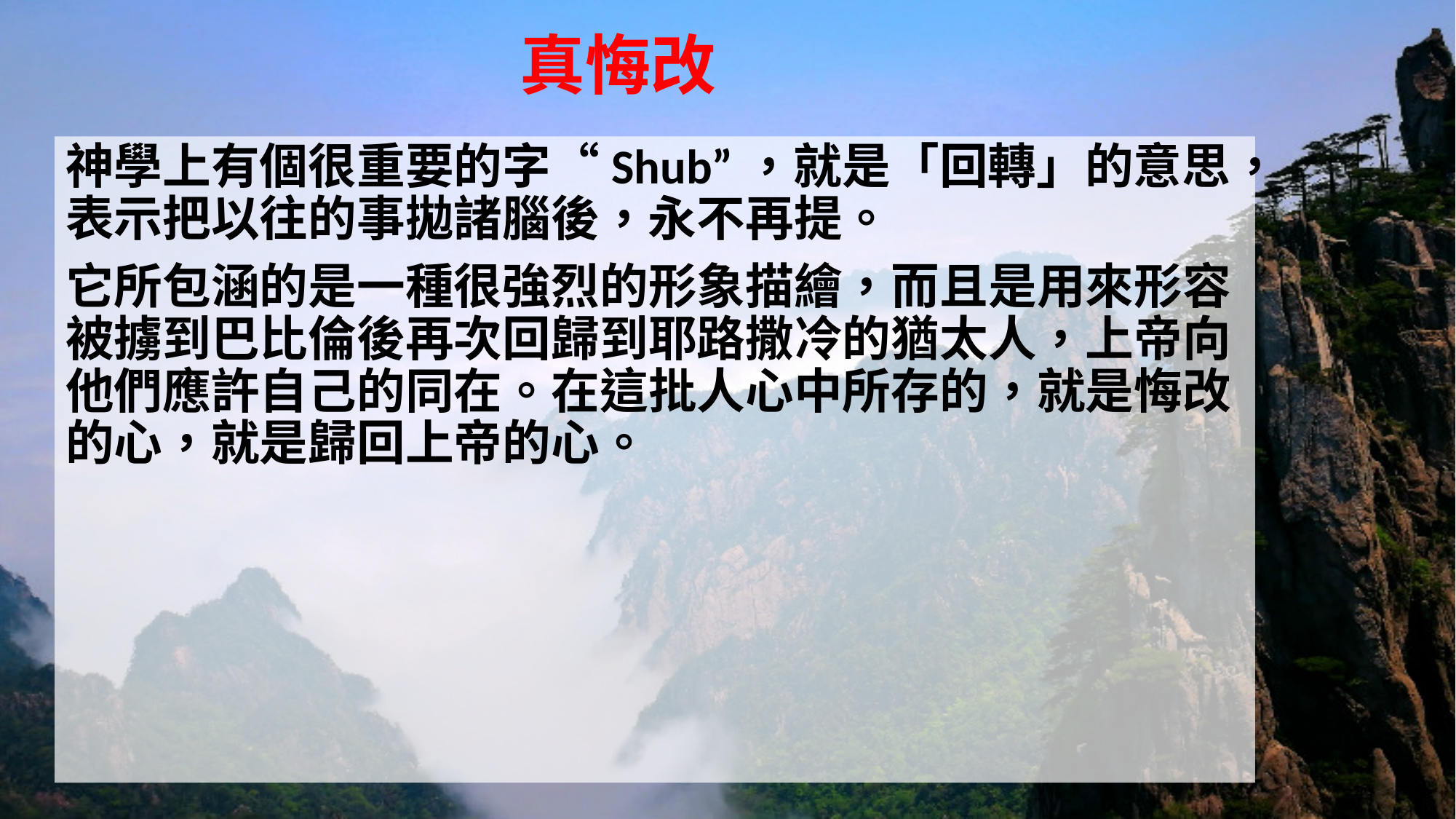

# 真悔改
神學上有個很重要的字“Shub”，就是「回轉」的意思，表示把以往的事拋諸腦後，永不再提。
它所包涵的是一種很強烈的形象描繪，而且是用來形容被擄到巴比倫後再次回歸到耶路撒冷的猶太人，上帝向他們應許自己的同在。在這批人心中所存的，就是悔改的心，就是歸回上帝的心。